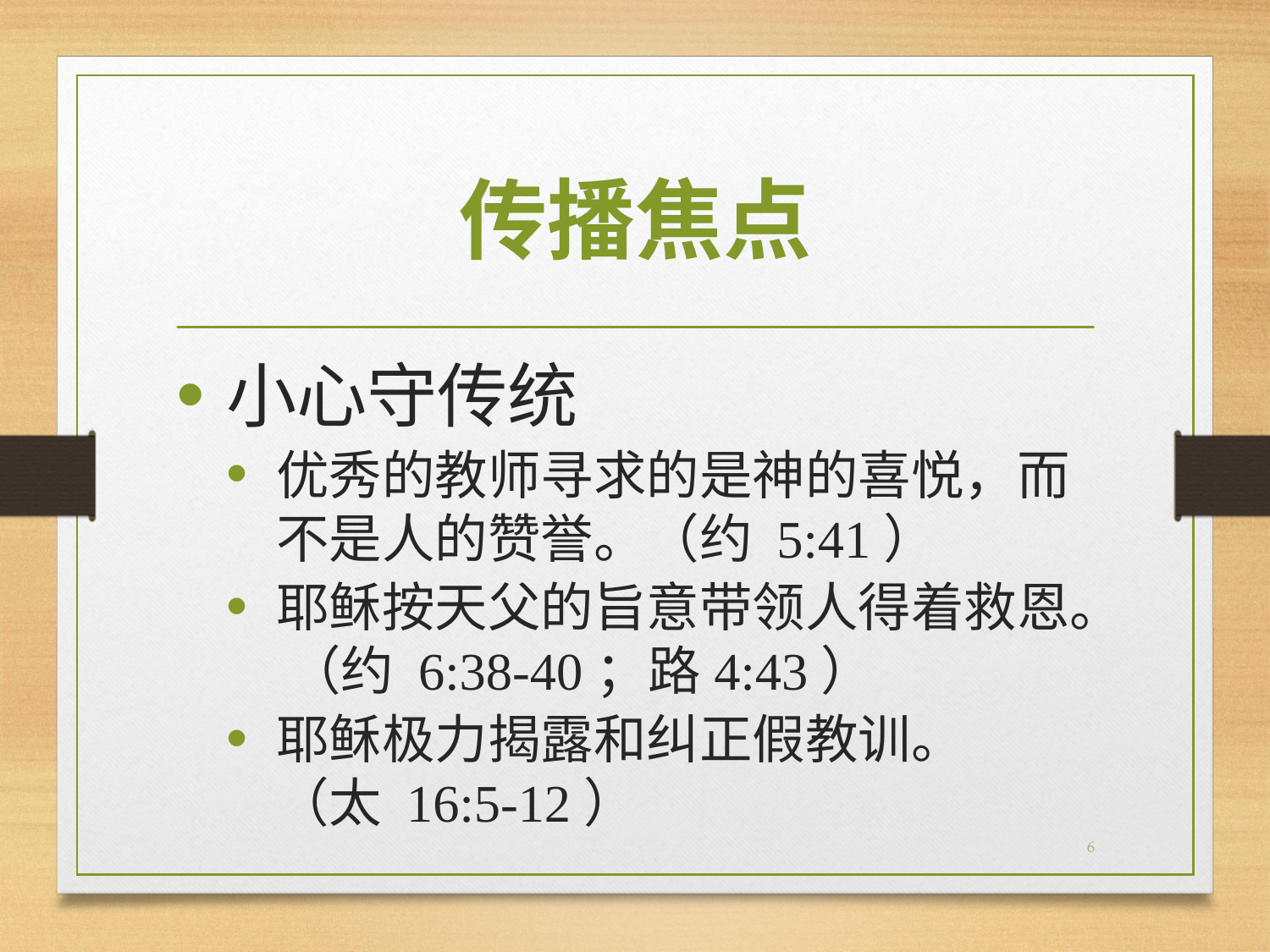

# 传播焦点
小心守传统
优秀的教师寻求的是神的喜悦，而不是人的赞誉。（约 5:41）
耶稣按天父的旨意带领人得着救恩。 （约 6:38-40；路4:43）
耶稣极力揭露和纠正假教训。              （太 16:5-12）

6